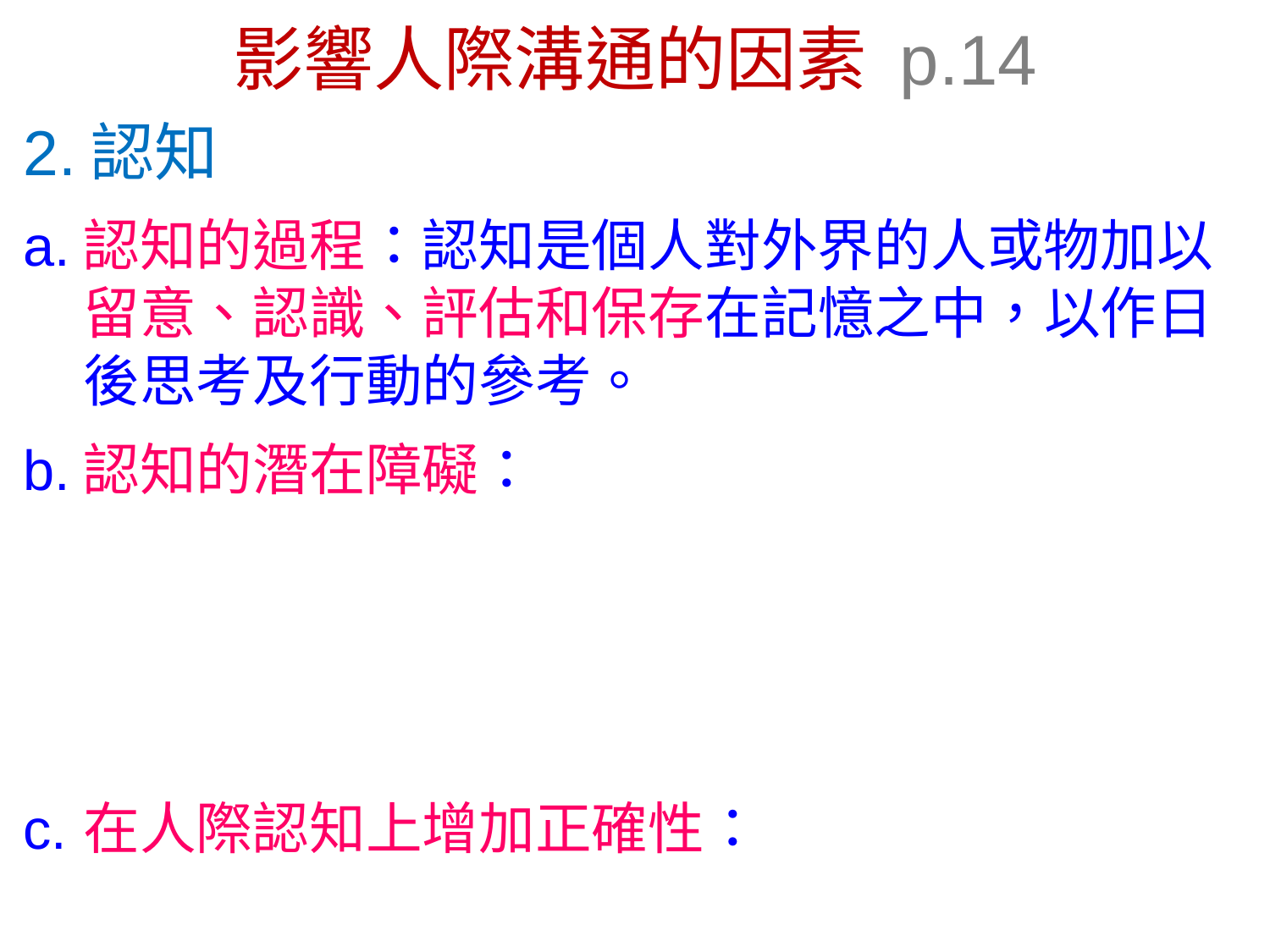

# 影響人際溝通的因素 p.14
2.認知
認知的過程：認知是個人對外界的人或物加以留意、認識、評估和保存在記憶之中，以作日後思考及行動的參考。
b.	認知的潛在障礙：溝通者對別人的觀察及評估很容易不全面，並影響其對別人的溝通模式。例如看見體型稍胖的人，就立刻斷定他／她會比其他人笨，此等武斷的情況會影響彼此間溝通。老=蠢，短頭髮=警察
c.	在人際認知上增加正確性：多觀察、多發問、多了解、不作過早的評估。